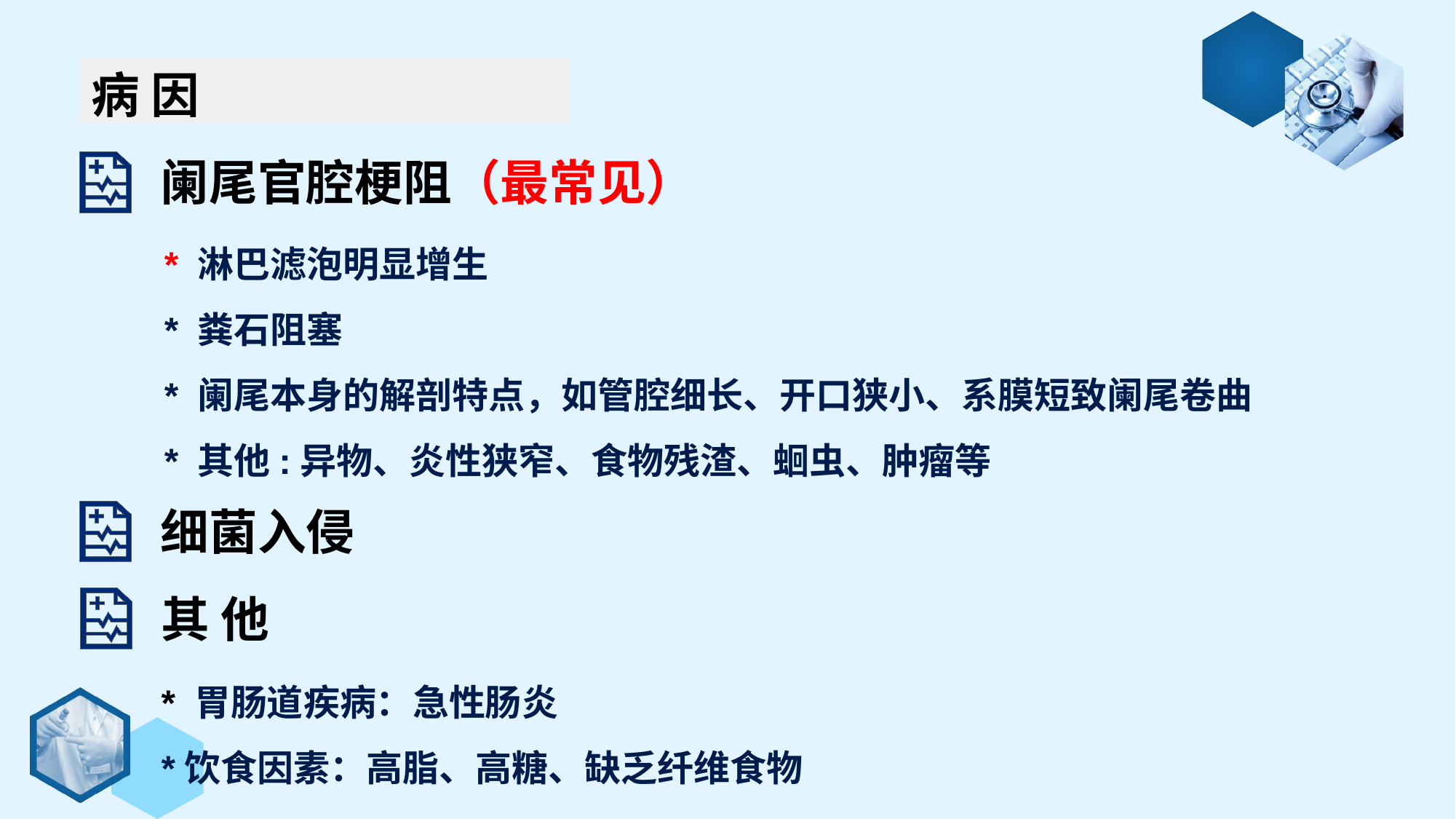

病 因
阑尾官腔梗阻（最常见）

* 淋巴滤泡明显增生
* 粪石阻塞
* 阑尾本身的解剖特点，如管腔细长、开口狭小、系膜短致阑尾卷曲
* 其他:异物、炎性狭窄、食物残渣、蛔虫、肿瘤等
细菌入侵

其 他

* 胃肠道疾病：急性肠炎
*饮食因素：高脂、高糖、缺乏纤维食物